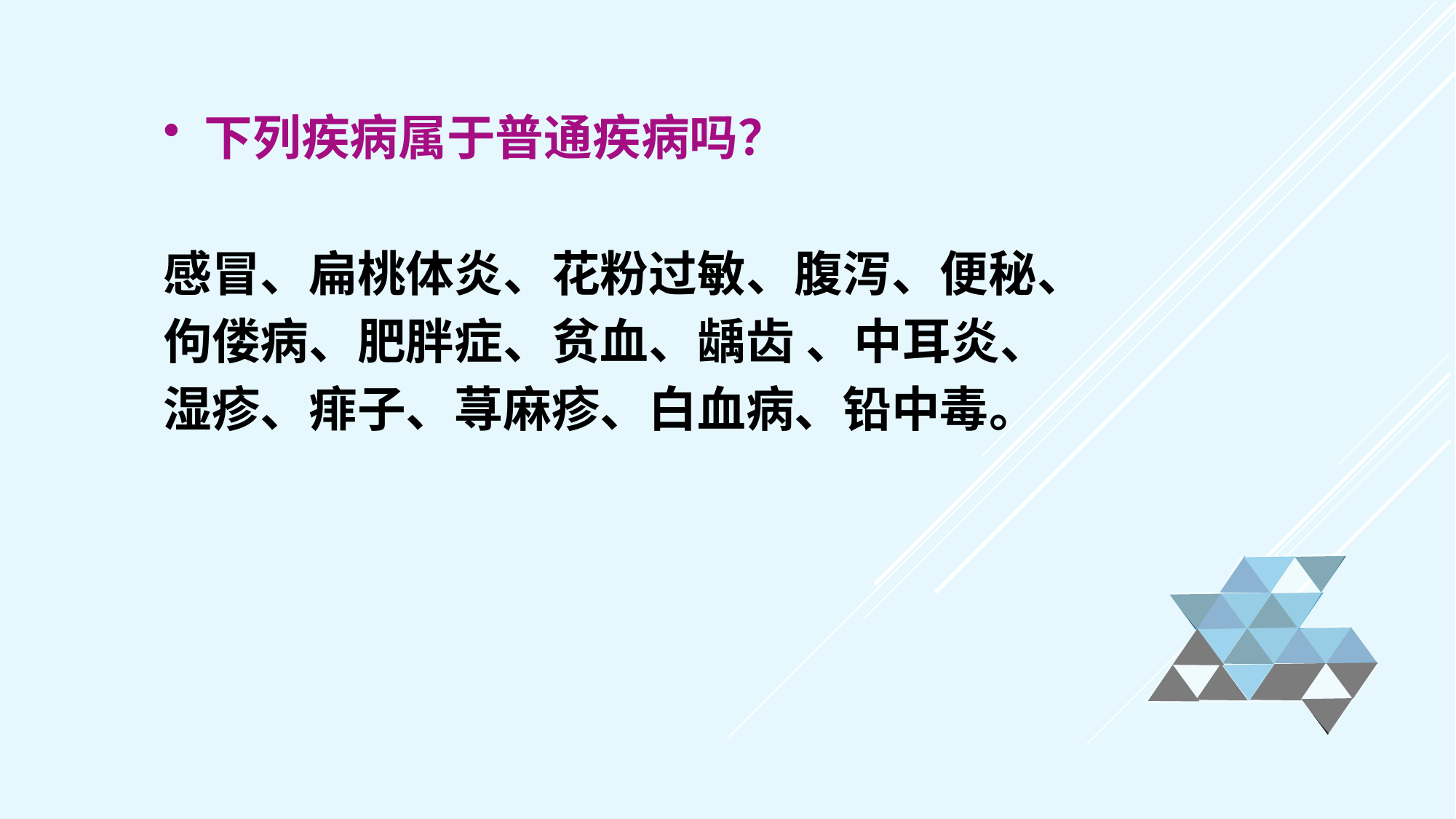

下列疾病属于普通疾病吗？

感冒、扁桃体炎、花粉过敏、腹泻、便秘、
佝偻病、肥胖症、贫血、龋齿 、中耳炎、
湿疹、痱子、荨麻疹、白血病、铅中毒。